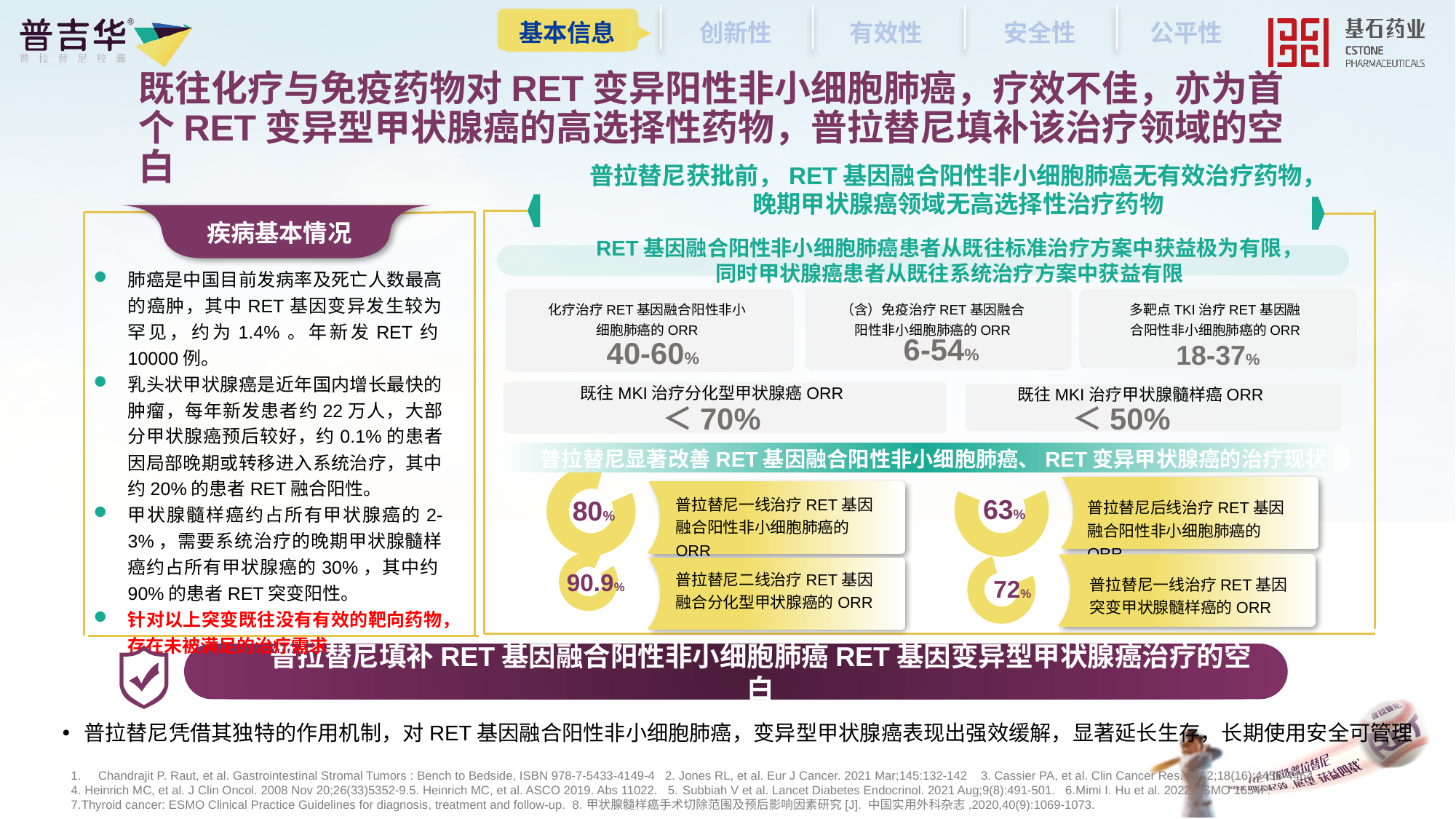

基本信息
创新性
有效性
安全性
公平性
# 既往化疗与免疫药物对RET变异阳性非小细胞肺癌，疗效不佳，亦为首个RET变异型甲状腺癌的高选择性药物，普拉替尼填补该治疗领域的空白

普拉替尼获批前，RET基因融合阳性非小细胞肺癌无有效治疗药物，
晚期甲状腺癌领域无高选择性治疗药物

疾病基本情况
RET基因融合阳性非小细胞肺癌患者从既往标准治疗方案中获益极为有限，
同时甲状腺癌患者从既往系统治疗方案中获益有限

肺癌是中国目前发病率及死亡人数最高的癌肿，其中RET基因变异发生较为罕见，约为1.4%。年新发RET约10000例。
乳头状甲状腺癌是近年国内增长最快的肿瘤，每年新发患者约22万人，大部分甲状腺癌预后较好，约0.1%的患者因局部晚期或转移进入系统治疗，其中约20%的患者RET融合阳性。
甲状腺髓样癌约占所有甲状腺癌的2-3%，需要系统治疗的晚期甲状腺髓样癌约占所有甲状腺癌的30%，其中约90%的患者RET突变阳性。
针对以上突变既往没有有效的靶向药物，存在未被满足的治疗需求

化疗治疗RET基因融合阳性非小细胞肺癌的ORR
（含）免疫治疗RET基因融合阳性非小细胞肺癌的ORR
多靶点TKI治疗RET基因融合阳性非小细胞肺癌的ORR
6-54%
40-60%
18-37%
既往MKI治疗分化型甲状腺癌ORR
既往MKI治疗甲状腺髓样癌ORR

＜70%
＜50%
普拉替尼显著改善RET基因融合阳性非小细胞肺癌、RET变异甲状腺癌的治疗现状

### Chart

| Category | 销售额 |
|---|---|
| 第一季度 | 63.0 |
| 第二季度 | 37.0 |

### Chart

| Category | 销售额 |
|---|---|
| 第一季度 | 86.0 |
| 第二季度 | 14.0 |

普拉替尼一线治疗RET基因融合阳性非小细胞肺癌的ORR
63%
80%
普拉替尼后线治疗RET基因融合阳性非小细胞肺癌的ORR

### Chart

| Category | 销售额 |
|---|---|
| 第一季度 | 90.9 |
| 第二季度 | 9.1 |

### Chart

| Category | 销售额 |
|---|---|
| 第一季度 | 77.4 |
| 第二季度 | 22.6 |

普拉替尼二线治疗RET基因融合分化型甲状腺癌的ORR
90.9%
普拉替尼一线治疗RET基因突变甲状腺髓样癌的ORR
72%

普拉替尼填补RET基因融合阳性非小细胞肺癌RET基因变异型甲状腺癌治疗的空白
普拉替尼凭借其独特的作用机制，对RET基因融合阳性非小细胞肺癌，变异型甲状腺癌表现出强效缓解，显著延长生存，长期使用安全可管理
Chandrajit P. Raut, et al. Gastrointestinal Stromal Tumors : Bench to Bedside, ISBN 978-7-5433-4149-4   2. Jones RL, et al. Eur J Cancer. 2021 Mar;145:132-142    3. Cassier PA, et al. Clin Cancer Res. 2012;18(16):4458-4464
4. Heinrich MC, et al. J Clin Oncol. 2008 Nov 20;26(33)5352-9.5. Heinrich MC, et al. ASCO 2019. Abs 11022.   5. Subbiah V et al. Lancet Diabetes Endocrinol. 2021 Aug;9(8):491-501.   6.Mimi I. Hu et al. 2022 ESMO 1654P.
7.Thyroid cancer: ESMO Clinical Practice Guidelines for diagnosis, treatment and follow-up.  8.甲状腺髓样癌手术切除范围及预后影响因素研究[J]. 中国实用外科杂志,2020,40(9):1069-1073.